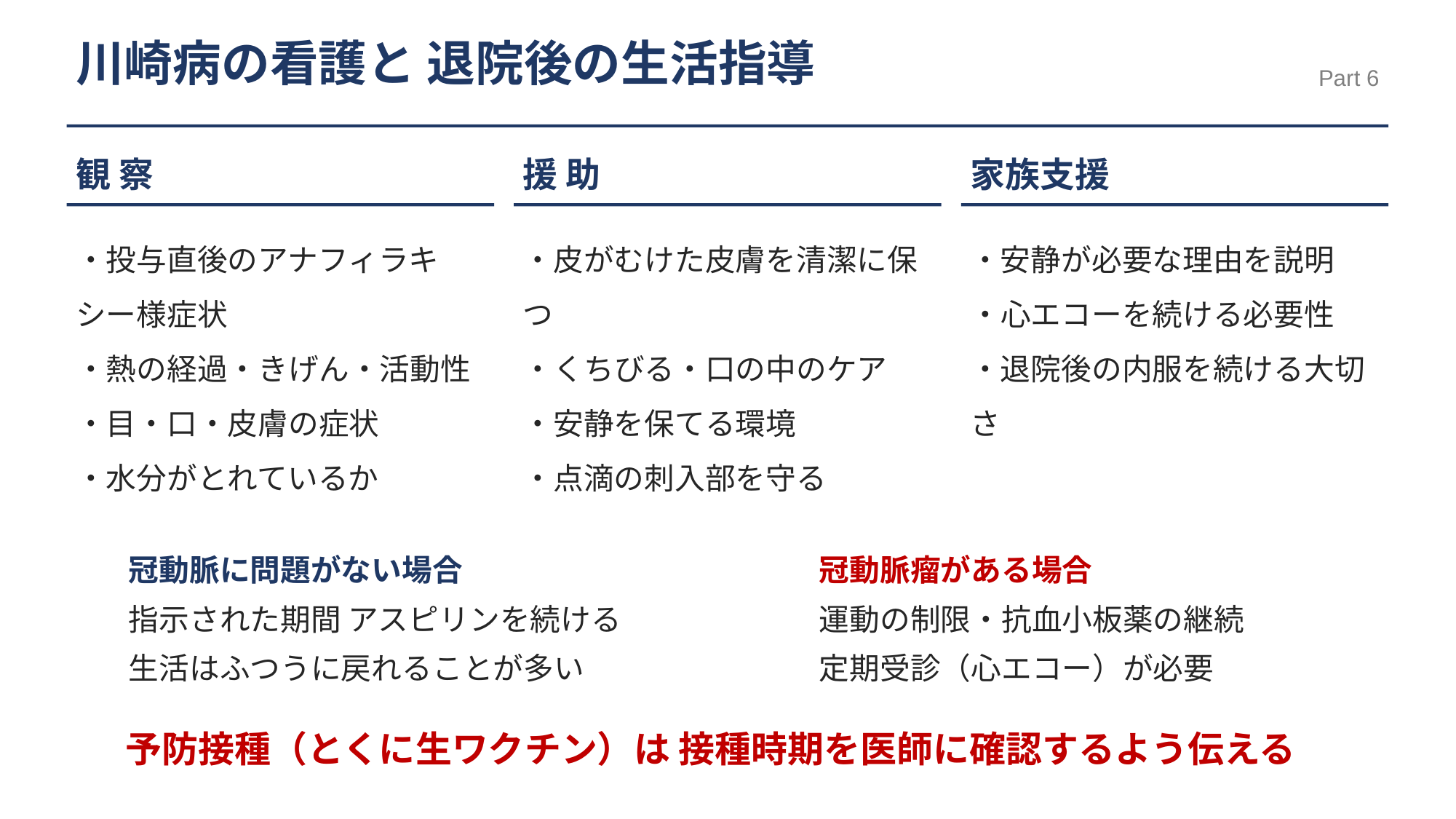

川崎病の看護と 退院後の生活指導
Part 6

観 察
援 助
家族支援

・投与直後のアナフィラキシー様症状
・熱の経過・きげん・活動性
・目・口・皮膚の症状
・水分がとれているか
・皮がむけた皮膚を清潔に保つ
・くちびる・口の中のケア
・安静を保てる環境
・点滴の刺入部を守る
・安静が必要な理由を説明
・心エコーを続ける必要性
・退院後の内服を続ける大切さ

冠動脈瘤がある場合
運動の制限・抗血小板薬の継続
定期受診（心エコー）が必要
冠動脈に問題がない場合
指示された期間 アスピリンを続ける
生活はふつうに戻れることが多い
予防接種（とくに生ワクチン）は 接種時期を医師に確認するよう伝える